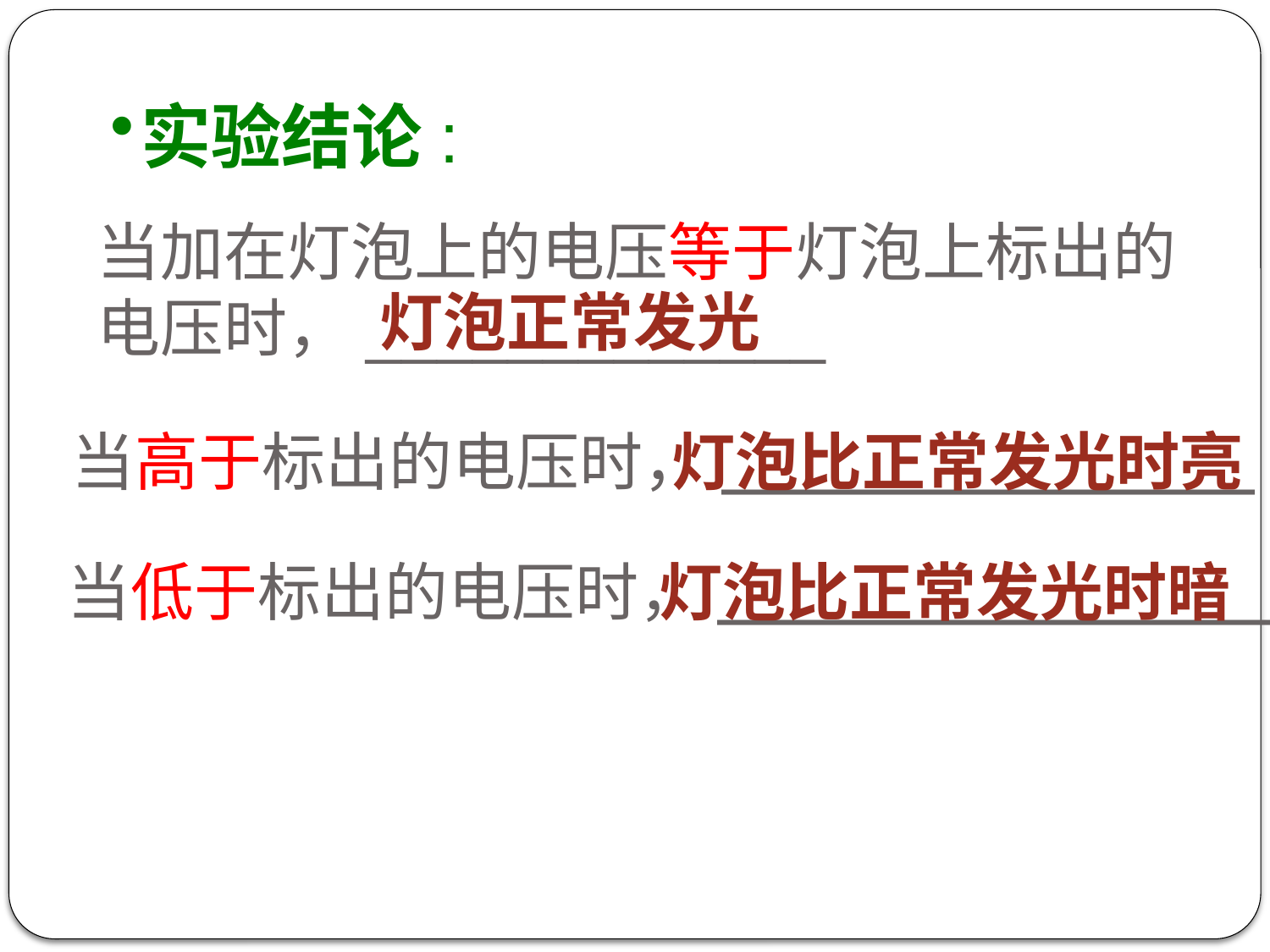

实验结论:
当加在灯泡上的电压等于灯泡上标出的电压时，_____________
灯泡正常发光
当高于标出的电压时，______________
灯泡比正常发光时亮
当低于标出的电压时，________________
灯泡比正常发光时暗